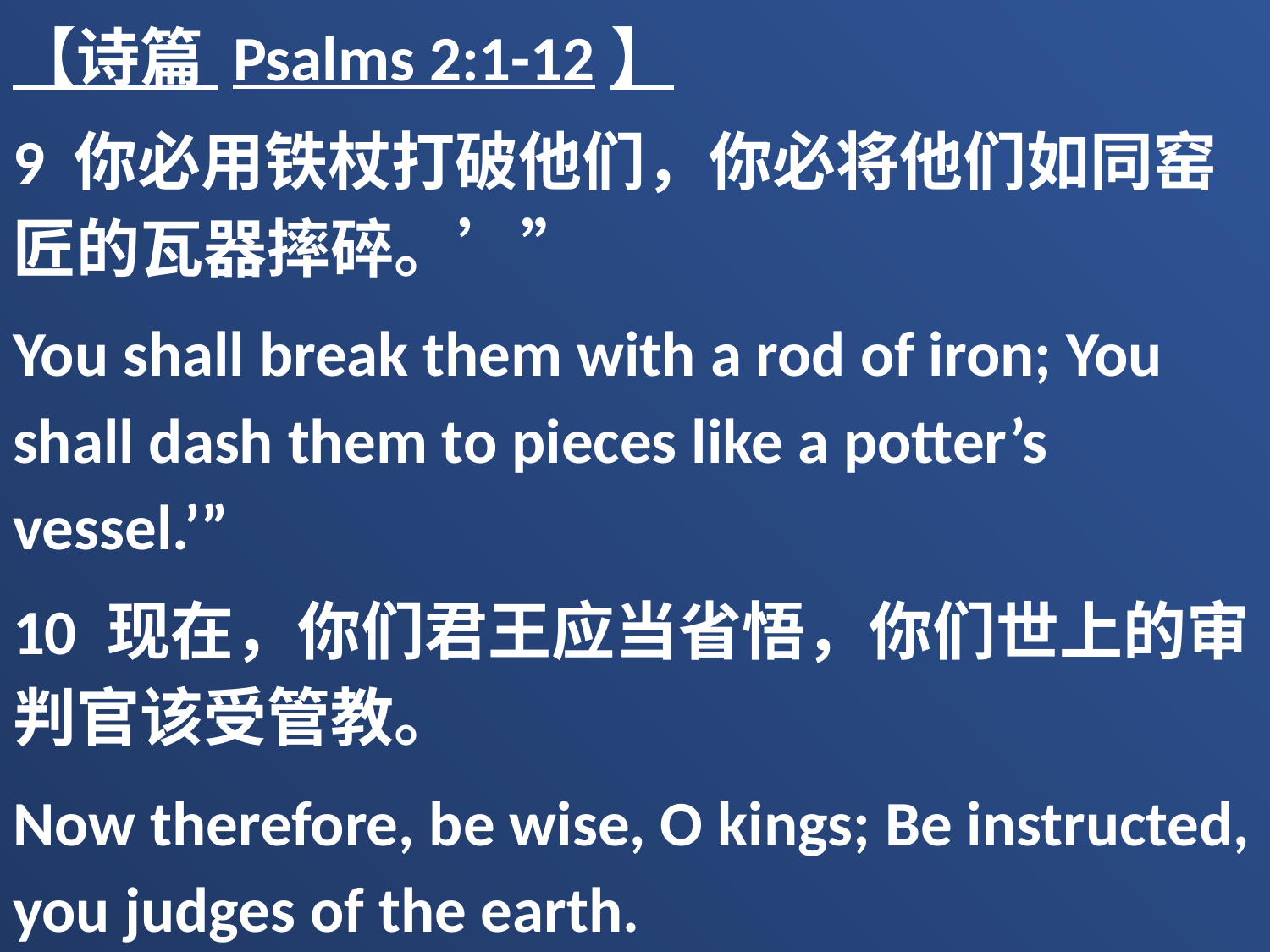

【诗篇 Psalms 2:1-12】
9 你必用铁杖打破他们，你必将他们如同窑匠的瓦器摔碎。’”
You shall break them with a rod of iron; You shall dash them to pieces like a potter’s vessel.’”
10 现在，你们君王应当省悟，你们世上的审判官该受管教。
Now therefore, be wise, O kings; Be instructed, you judges of the earth.